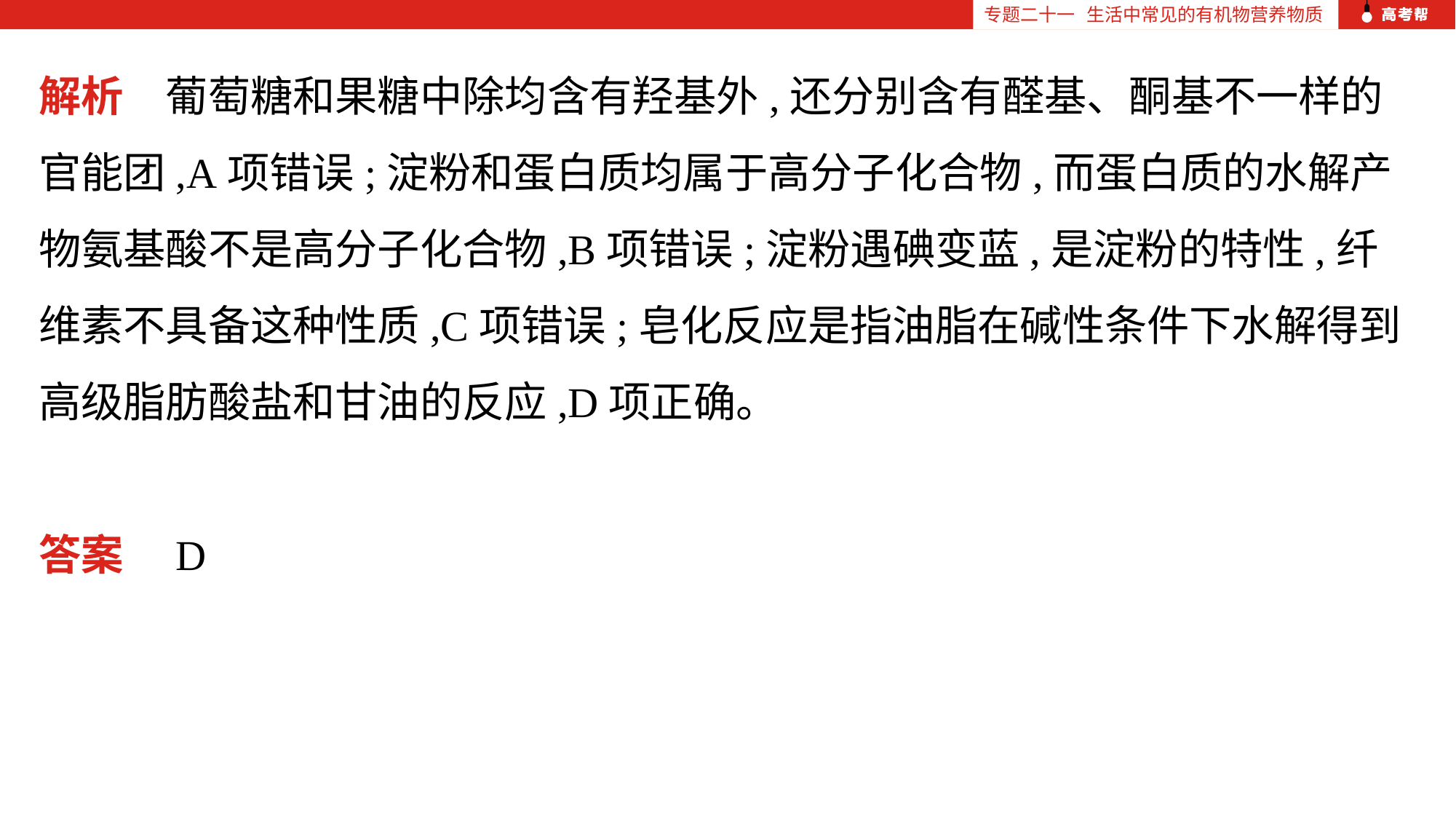

专题二十一   生活中常见的有机物营养物质
解析　葡萄糖和果糖中除均含有羟基外,还分别含有醛基、酮基不一样的官能团,A项错误;淀粉和蛋白质均属于高分子化合物,而蛋白质的水解产物氨基酸不是高分子化合物,B项错误;淀粉遇碘变蓝,是淀粉的特性,纤维素不具备这种性质,C项错误;皂化反应是指油脂在碱性条件下水解得到高级脂肪酸盐和甘油的反应,D项正确。

答案　D